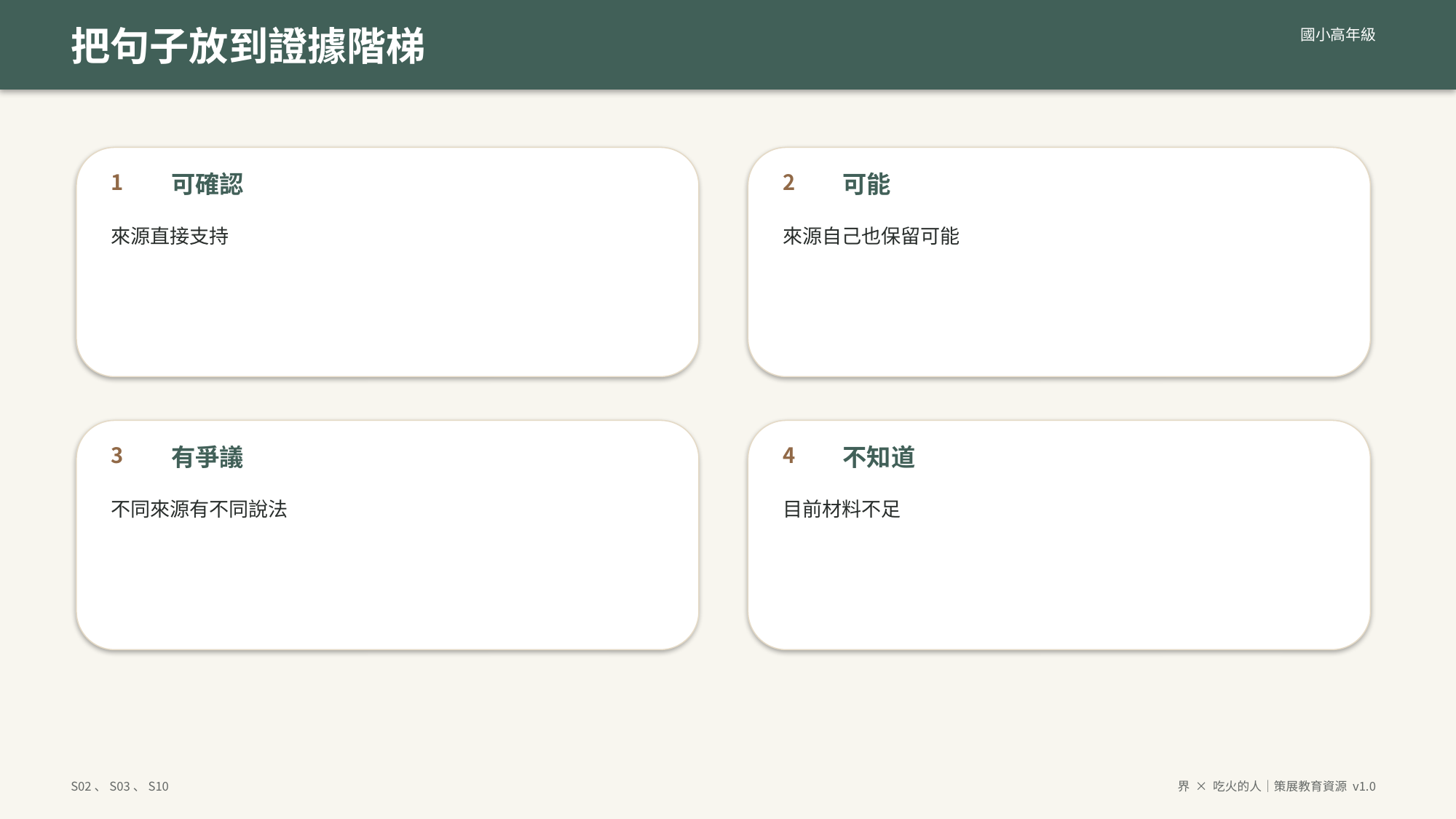

把句子放到證據階梯
國小高年級

1
可確認
2
可能
來源直接支持
來源自己也保留可能

3
有爭議
4
不知道
不同來源有不同說法
目前材料不足
S02、S03、S10
界 × 吃火的人｜策展教育資源 v1.0